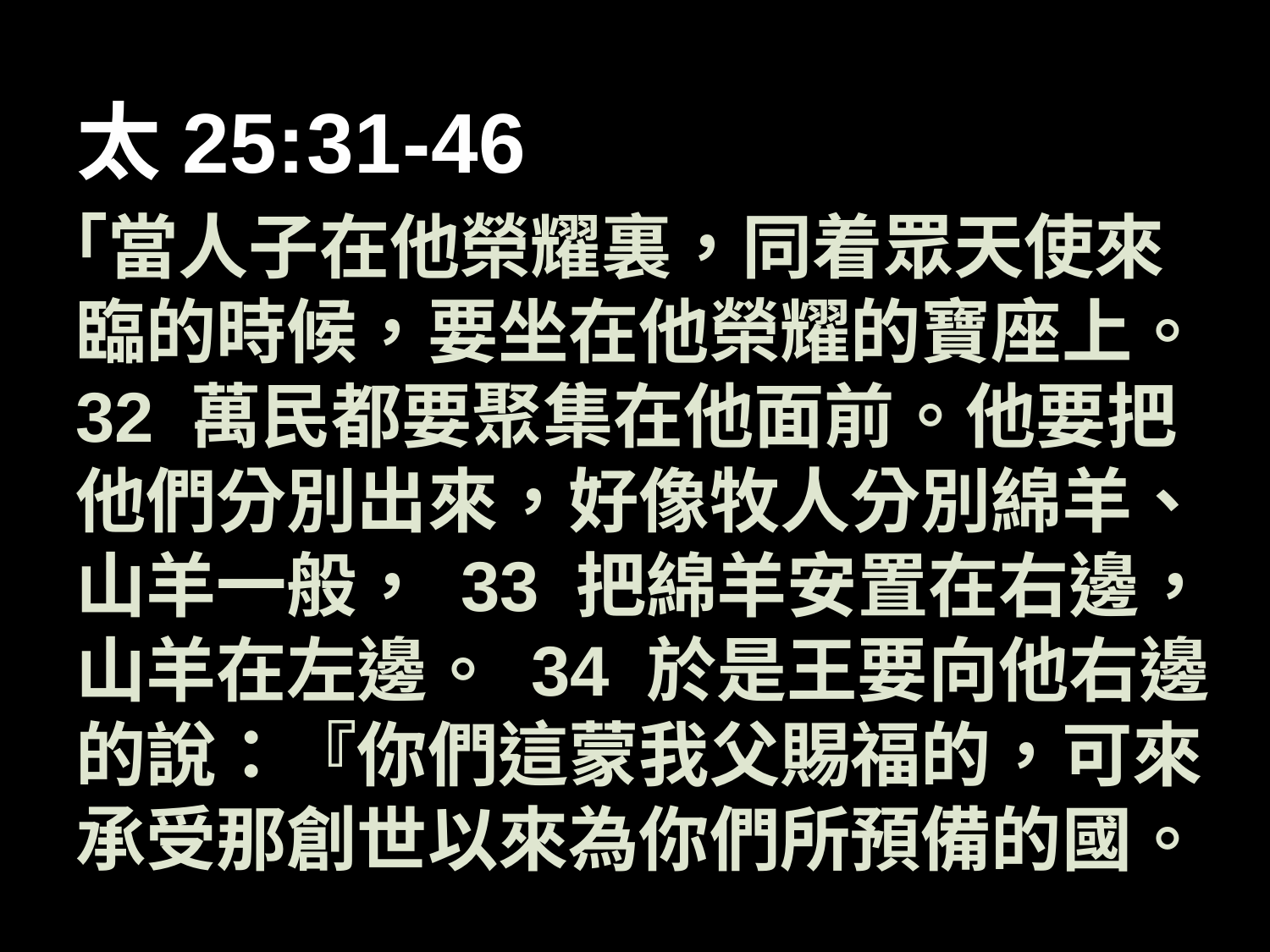

# 太25:31-46
「當人子在他榮耀裏，同着眾天使來臨的時候，要坐在他榮耀的寶座上。 32 萬民都要聚集在他面前。他要把他們分別出來，好像牧人分別綿羊、山羊一般， 33 把綿羊安置在右邊，山羊在左邊。 34 於是王要向他右邊的說：『你們這蒙我父賜福的，可來承受那創世以來為你們所預備的國。